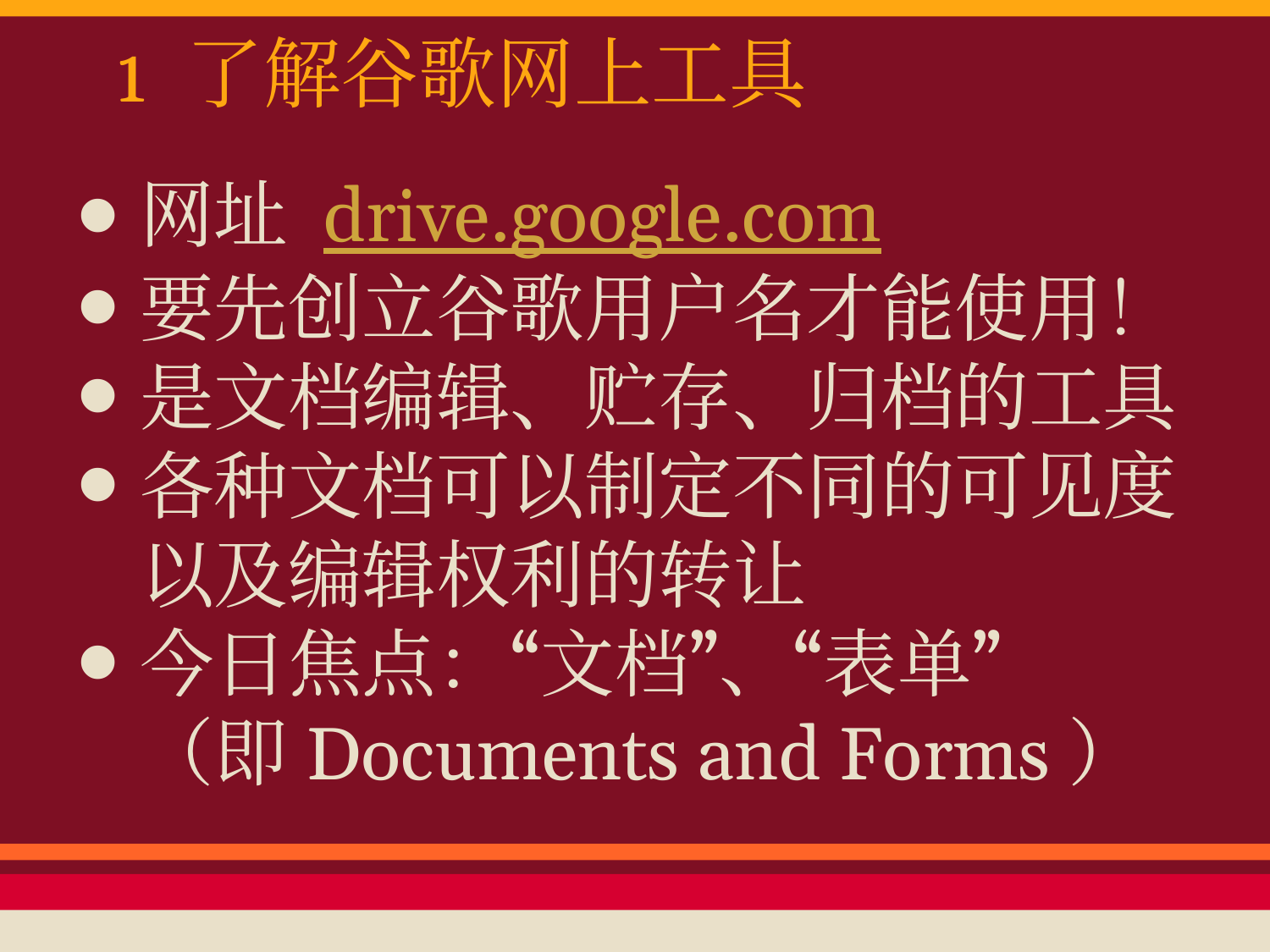

# 1 了解谷歌网上工具

网址 drive.google.com
要先创立谷歌用户名才能使用！
是文档编辑、贮存、归档的工具
各种文档可以制定不同的可见度以及编辑权利的转让
今日焦点：“文档”、“表单”
（即Documents and Forms）